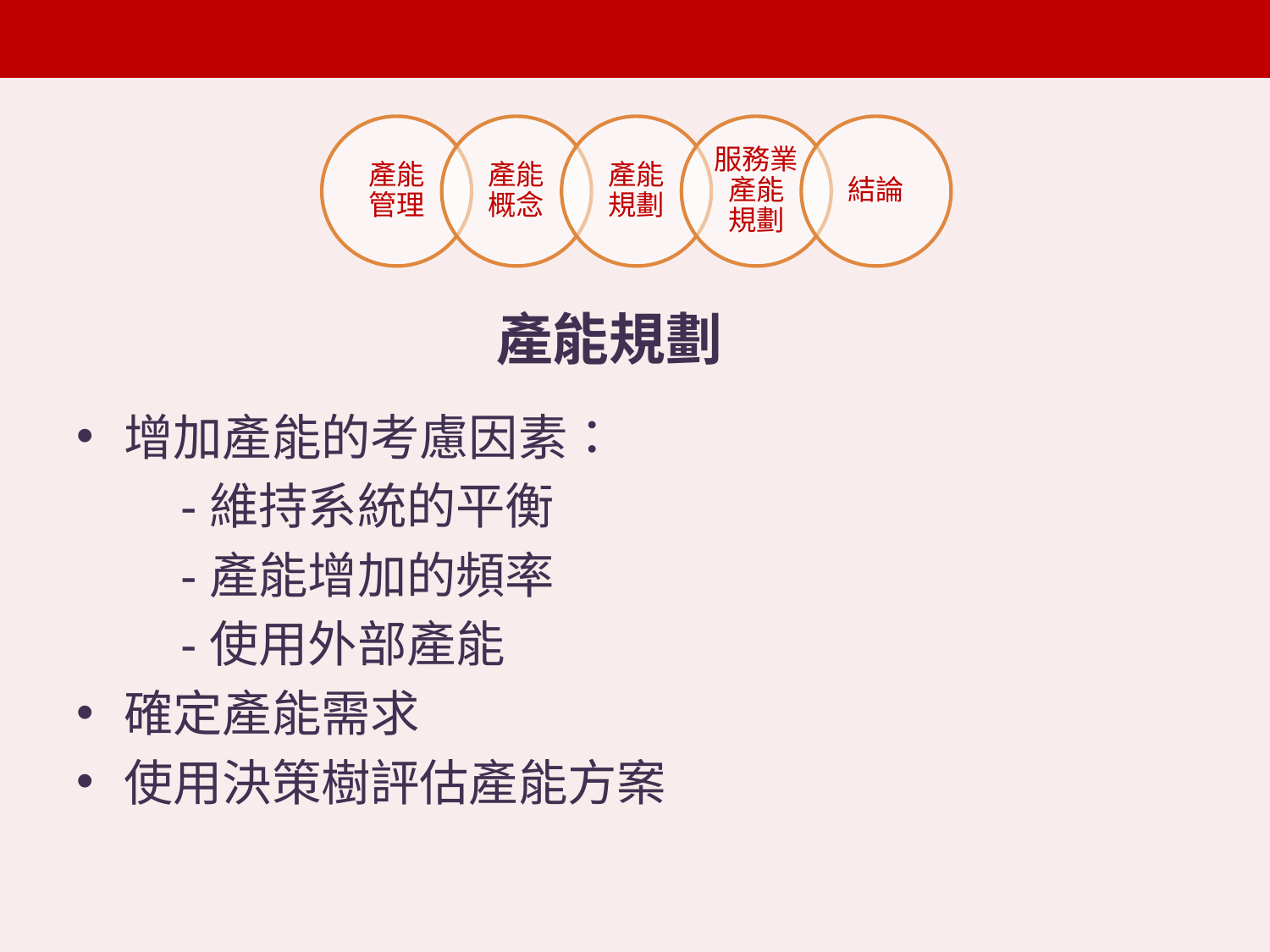

產能
管理
產能
概念
產能
規劃
服務業產能
規劃
結論
                                產能規劃

增加產能的考慮因素：
   -維持系統的平衡
   -產能增加的頻率
   -使用外部產能
確定產能需求
使用決策樹評估產能方案